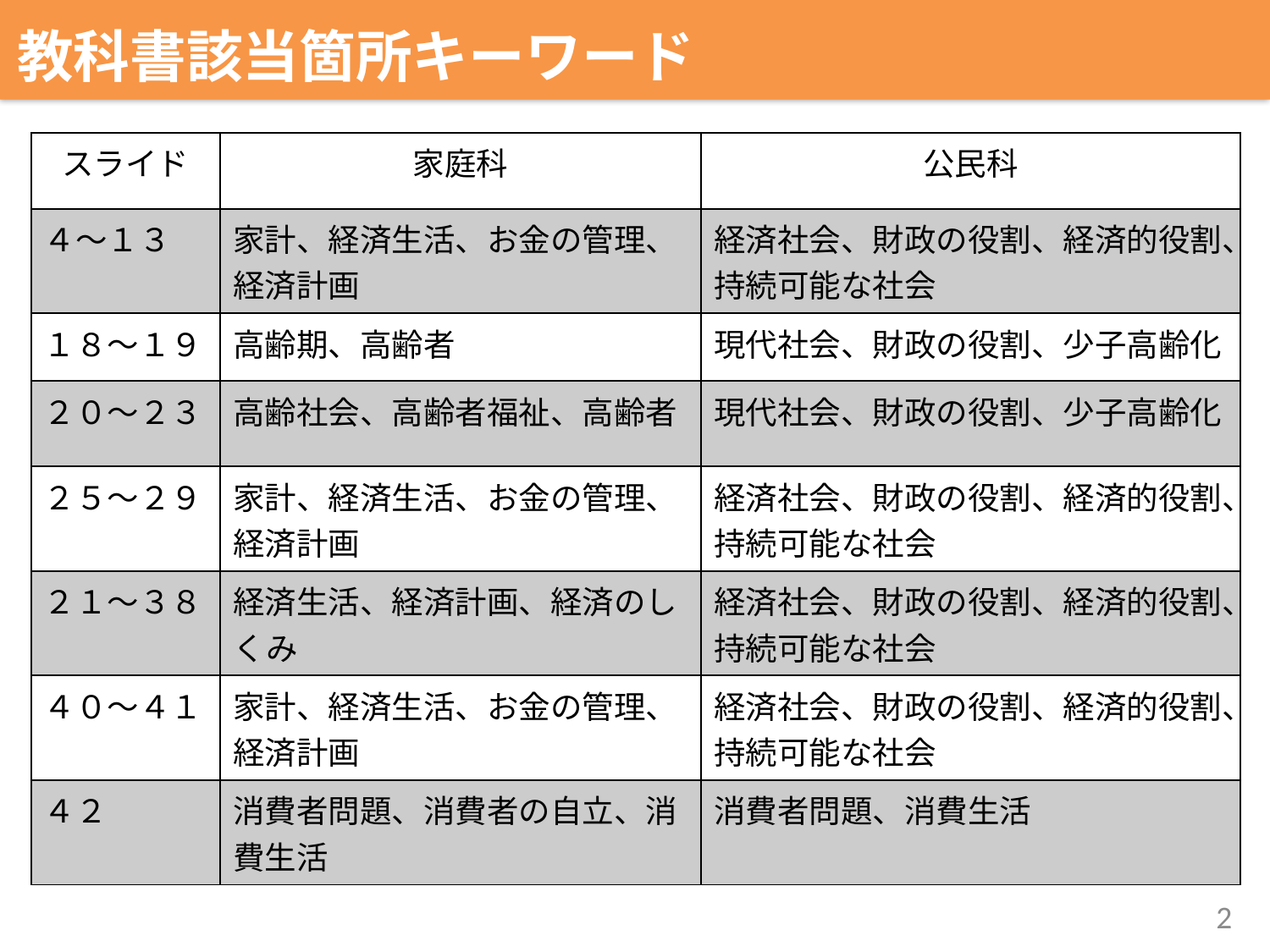

教科書該当箇所キーワード
| スライド | 家庭科 | 公民科 |
| --- | --- | --- |
| ４～１３ | 家計、経済生活、お金の管理、経済計画 | 経済社会、財政の役割、経済的役割、持続可能な社会 |
| １８～１９ | 高齢期、高齢者 | 現代社会、財政の役割、少子高齢化 |
| ２０～２３ | 高齢社会、高齢者福祉、高齢者 | 現代社会、財政の役割、少子高齢化 |
| ２５～２９ | 家計、経済生活、お金の管理、経済計画 | 経済社会、財政の役割、経済的役割、持続可能な社会 |
| ２１～３８ | 経済生活、経済計画、経済のしくみ | 経済社会、財政の役割、経済的役割、持続可能な社会 |
| ４０～４１ | 家計、経済生活、お金の管理、経済計画 | 経済社会、財政の役割、経済的役割、持続可能な社会 |
| ４２ | 消費者問題、消費者の自立、消費生活 | 消費者問題、消費生活 |
2